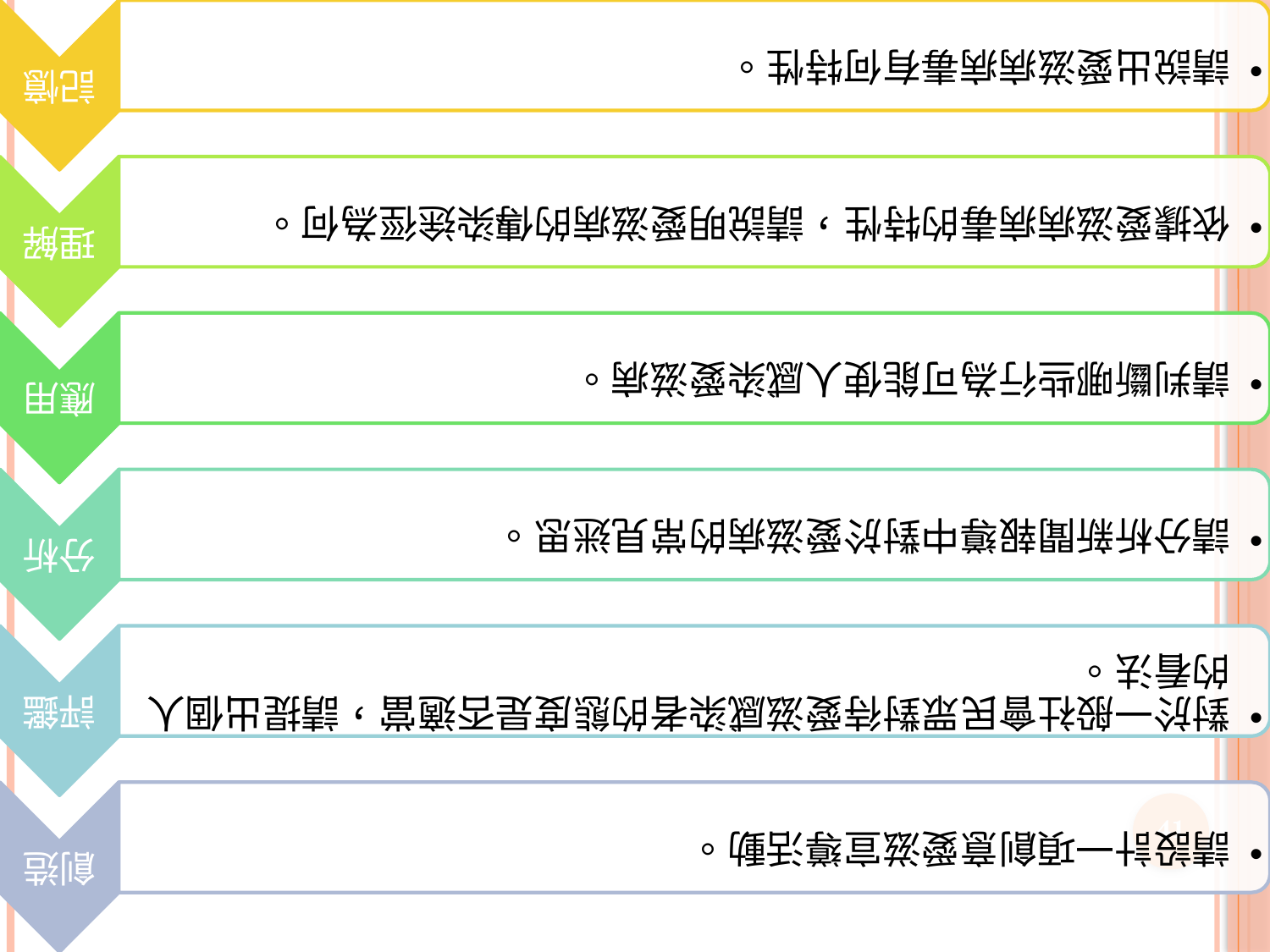

記憶
請說出愛滋病病毒有何特性。
理解
依據愛滋病病毒的特性，請說明愛滋病的傳染途徑為何。
應用
請判斷哪些行為可能使人感染愛滋病。
分析
請分析新聞報導中對於愛滋病的常見迷思。
評鑑
對於一般社會民眾對待愛滋感染者的態度是否適當，請提出個人的看法。
創造
請設計一項創意愛滋宣導活動。
41